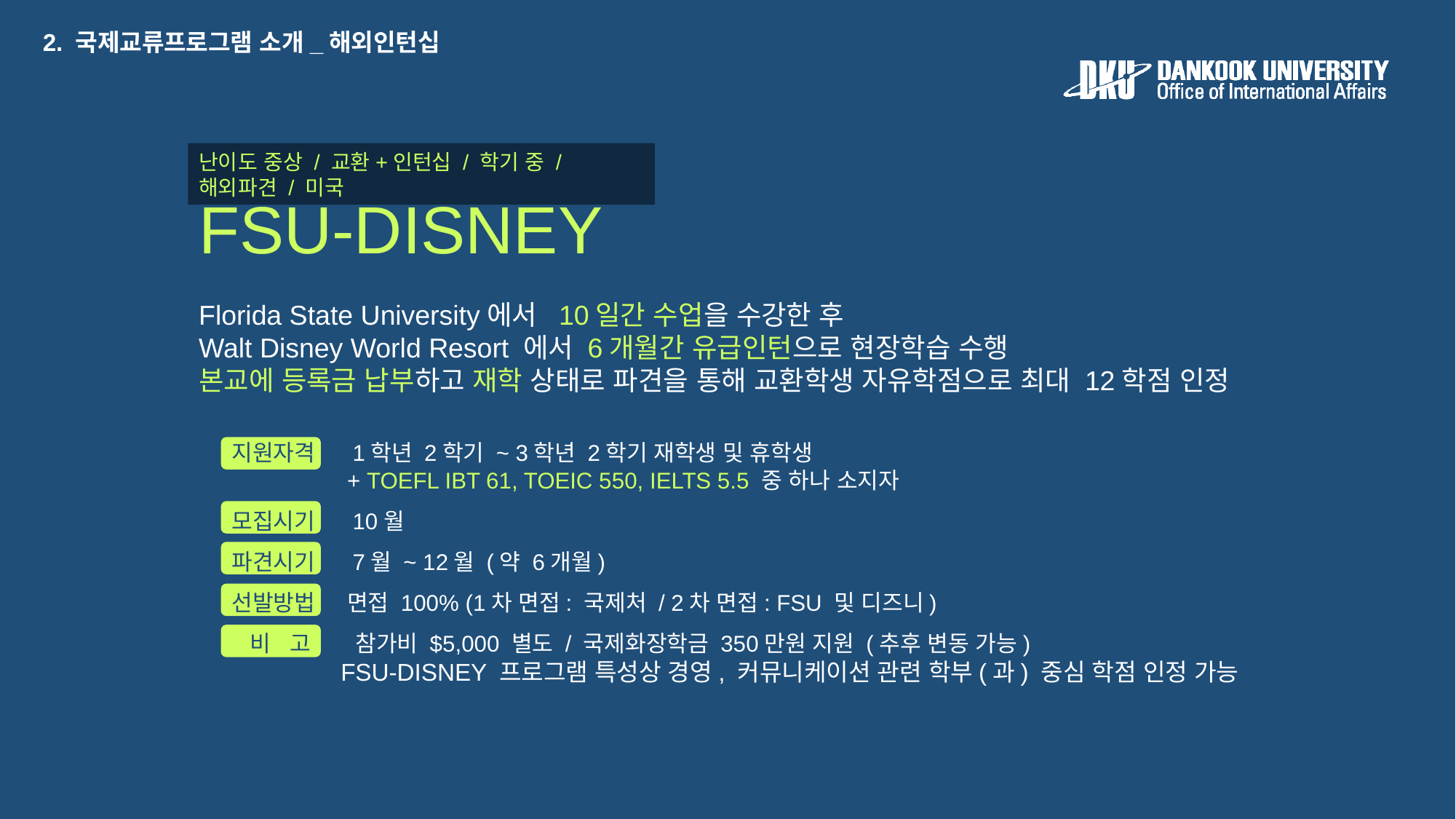

2. 국제교류프로그램 소개_해외인턴십
난이도 중상 / 교환+인턴십 / 학기 중 / 해외파견 / 미국
# FSU-DISNEY
Florida State University에서  10일간 수업을 수강한 후
Walt Disney World Resort 에서 6개월간 유급인턴으로 현장학습 수행
본교에 등록금 납부하고 재학 상태로 파견을 통해 교환학생 자유학점으로 최대 12학점 인정
지원자격     1학년 2학기 ~ 3학년 2학기 재학생 및 휴학생
	 + TOEFL IBT 61, TOEIC 550, IELTS 5.5 중 하나 소지자
모집시기     10월
파견시기     7월 ~ 12월 (약 6개월)
선발방법     면접 100% (1차 면접: 국제처 / 2차 면접: FSU 및 디즈니)
  비   고       참가비 $5,000 별도 / 국제화장학금 350만원 지원 (추후 변동 가능)
	FSU-DISNEY 프로그램 특성상 경영, 커뮤니케이션 관련 학부(과) 중심 학점 인정 가능